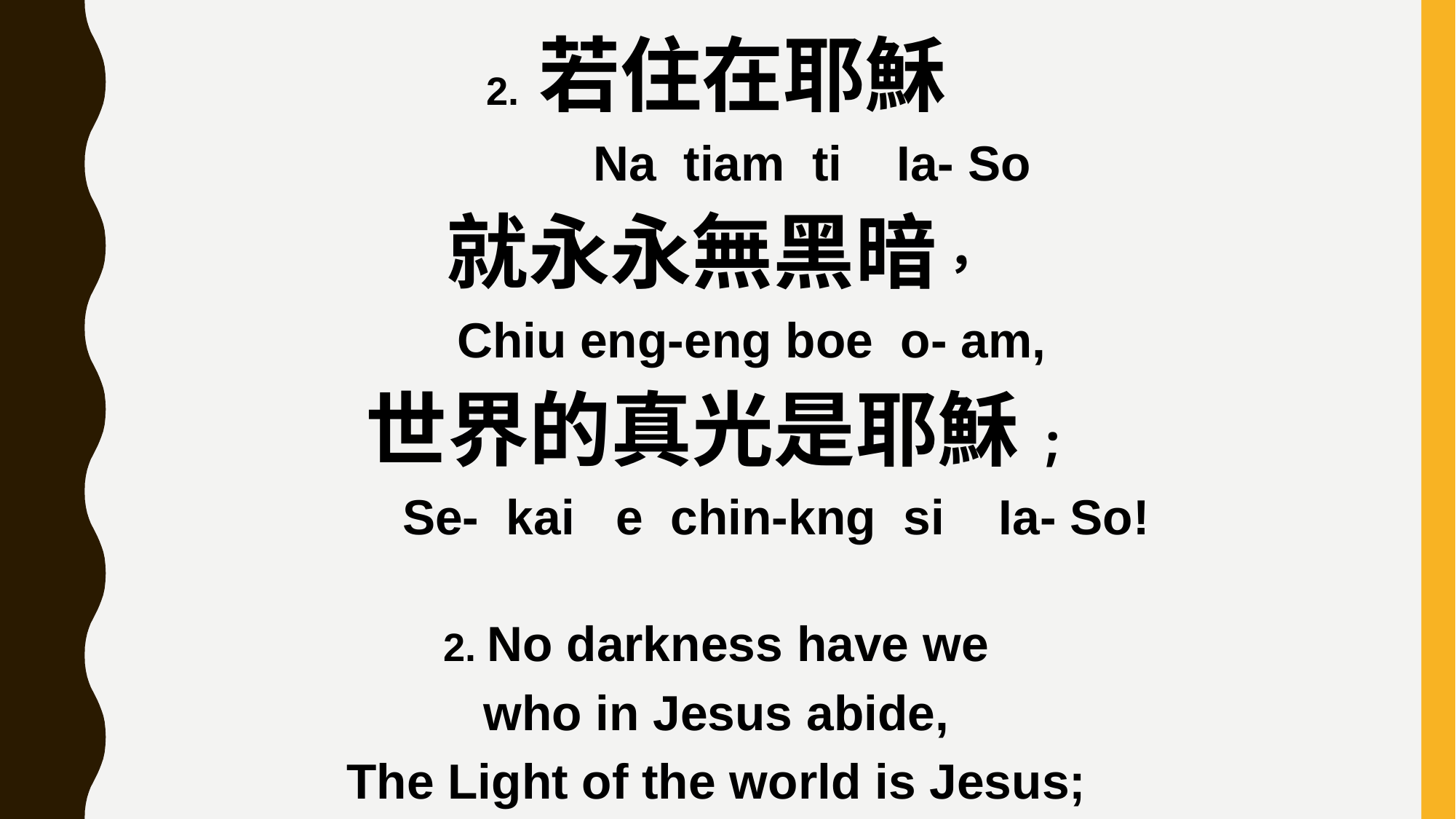

2. 若住在耶穌
                               Na  tiam  ti    Ia- So
就永永無黑暗，
                     Chiu eng-eng boe  o- am,
世界的真光是耶穌;
                 Se-  kai   e  chin-kng  si    Ia- So!

2. No darkness have we
who in Jesus abide,
The Light of the world is Jesus;